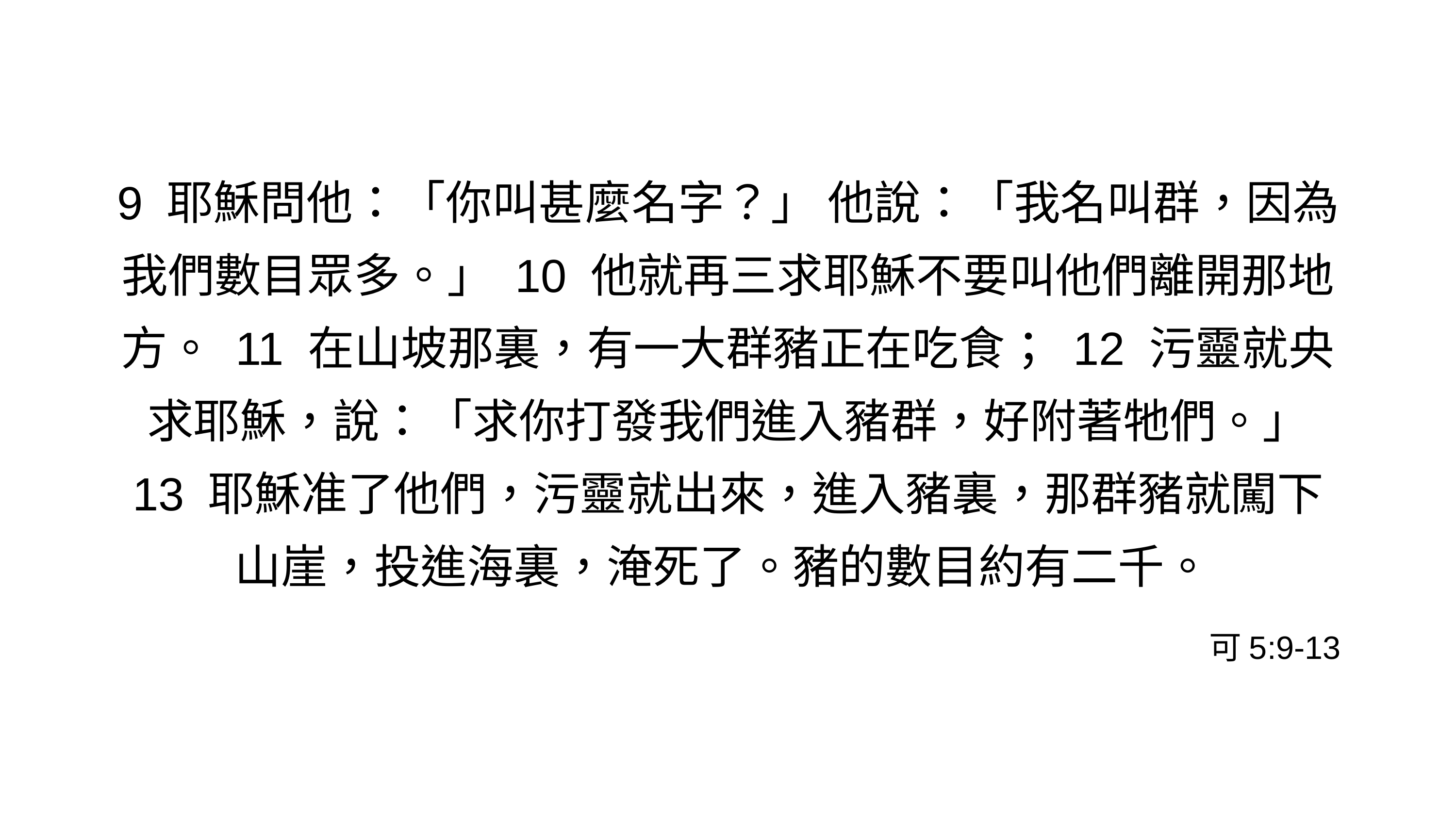

9 耶穌問他：「你叫甚麼名字？」 他說：「我名叫群，因為我們數目眾多。」 10 他就再三求耶穌不要叫他們離開那地方。 11 在山坡那裏，有一大群豬正在吃食； 12 污靈就央求耶穌，說：「求你打發我們進入豬群，好附著牠們。」 13 耶穌准了他們，污靈就出來，進入豬裏，那群豬就闖下山崖，投進海裏，淹死了。豬的數目約有二千。
可5:9-13